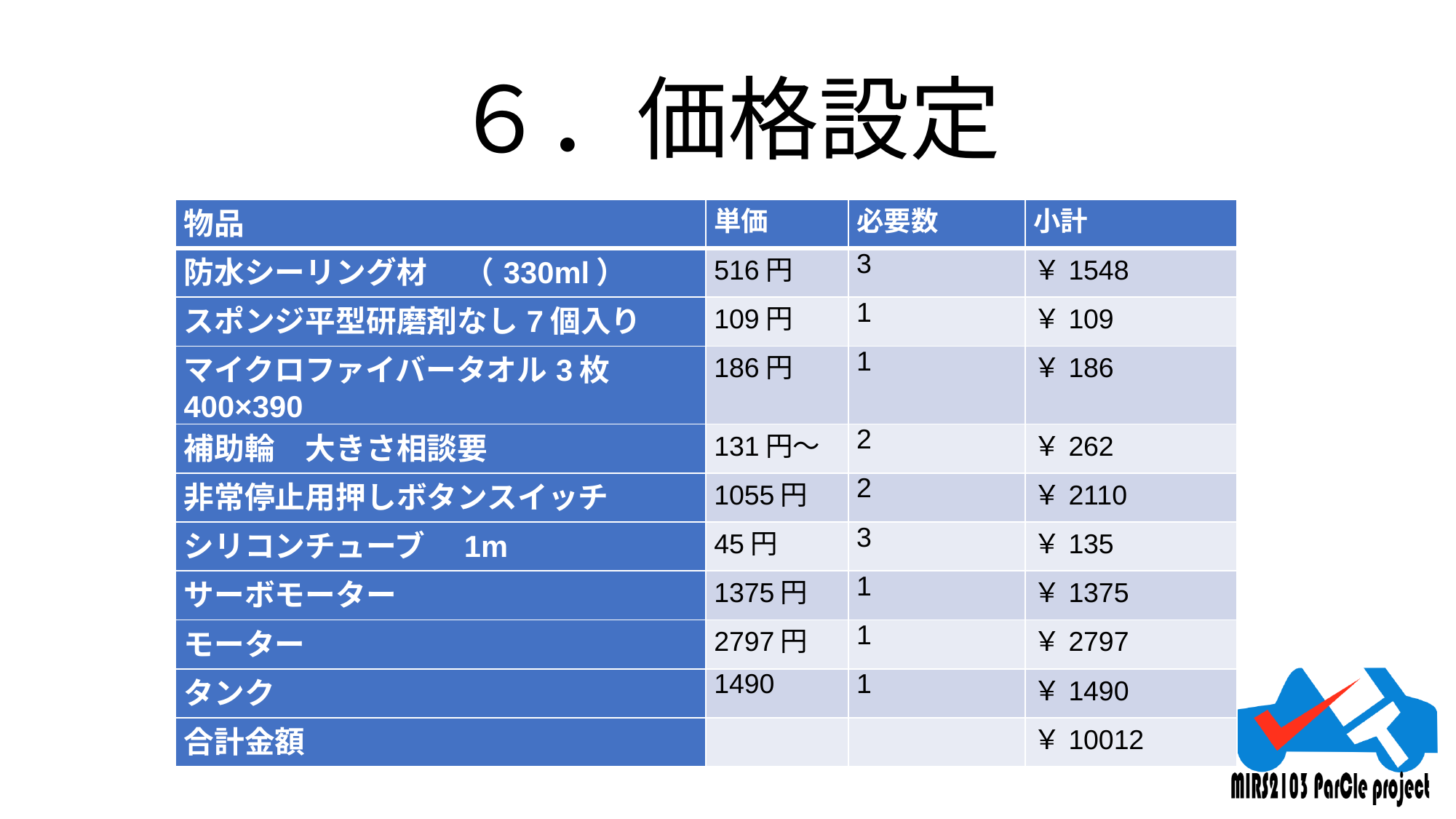

# ６．価格設定
| 物品 | 単価 | 必要数 | 小計 |
| --- | --- | --- | --- |
| 防水シーリング材 　（330ml） | 516円 | 3 | ￥1548 |
| スポンジ平型研磨剤なし7個入り | 109円 | 1 | ￥109 |
| マイクロファイバータオル3枚400×390 | 186円 | 1 | ￥186 |
| 補助輪　大きさ相談要 | 131円～ | 2 | ￥262 |
| 非常停止用押しボタンスイッチ | 1055円 | 2 | ￥2110 |
| シリコンチューブ　1m | 45円 | 3 | ￥135 |
| サーボモーター | 1375円 | 1 | ￥1375 |
| モーター | 2797円 | 1 | ￥2797 |
| タンク | 1490 | 1 | ￥1490 |
| 合計金額 |  |  | ￥10012 |